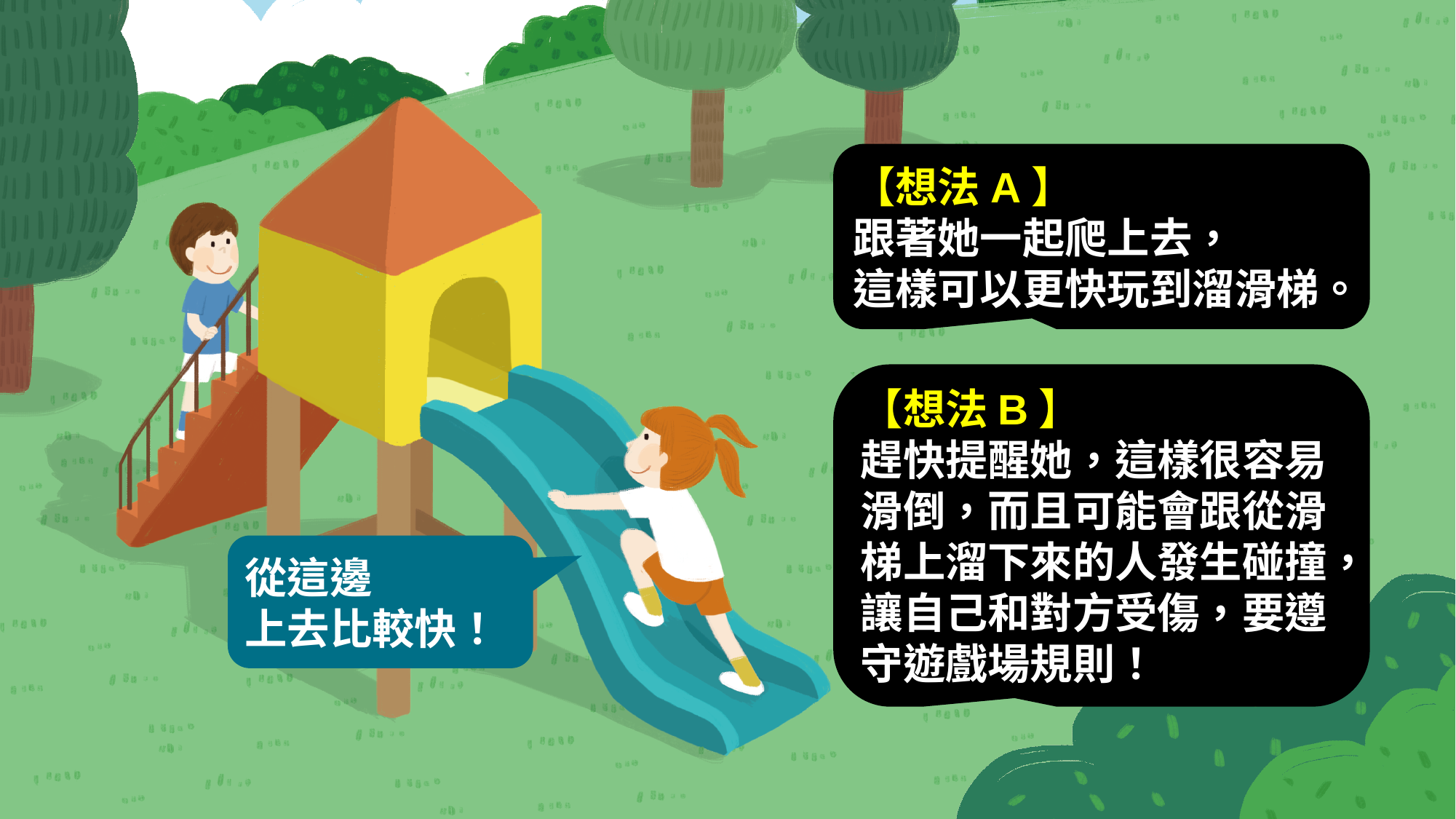

【想法A】
跟著她一起爬上去，
這樣可以更快玩到溜滑梯。
【想法B】
趕快提醒她，這樣很容易滑倒，而且可能會跟從滑梯上溜下來的人發生碰撞，讓自己和對方受傷，要遵守遊戲場規則！
從這邊
上去比較快！